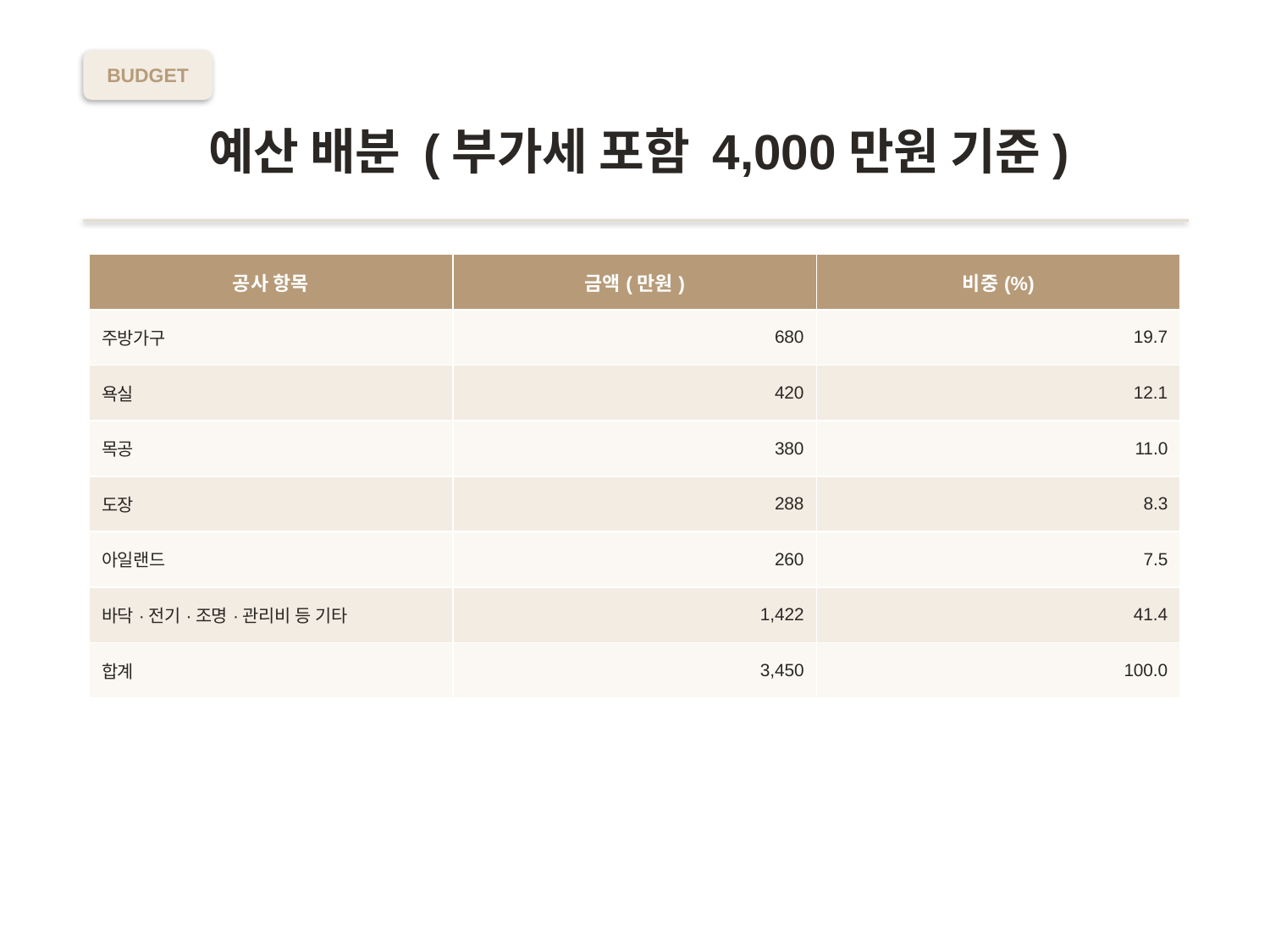

BUDGET
예산 배분 (부가세 포함 4,000만원 기준)

| 공사 항목 | 금액(만원) | 비중(%) |
| --- | --- | --- |
| 주방가구 | 680 | 19.7 |
| 욕실 | 420 | 12.1 |
| 목공 | 380 | 11.0 |
| 도장 | 288 | 8.3 |
| 아일랜드 | 260 | 7.5 |
| 바닥·전기·조명·관리비 등 기타 | 1,422 | 41.4 |
| 합계 | 3,450 | 100.0 |